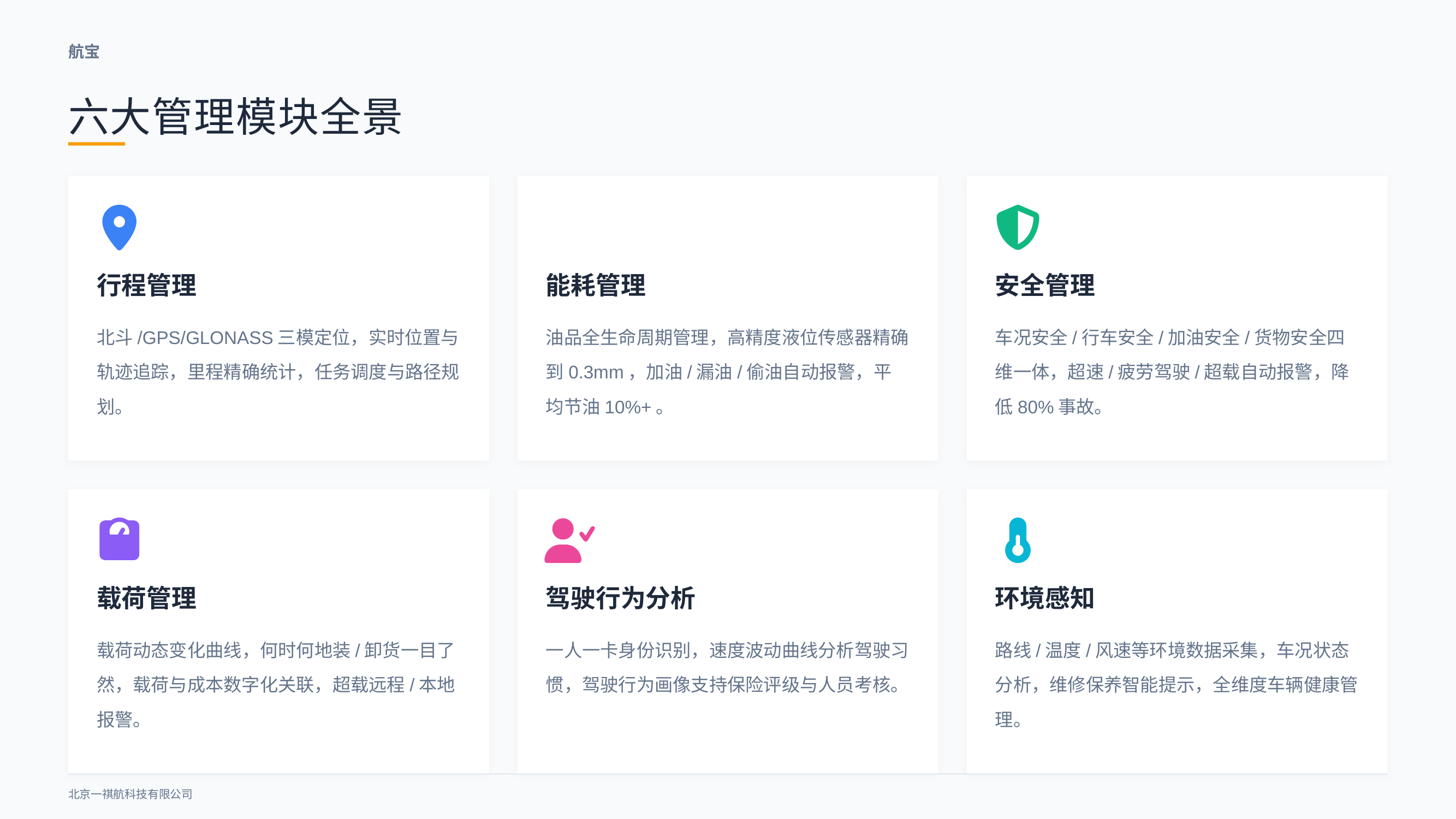

航宝
六大管理模块全景

行程管理
能耗管理
安全管理
北斗/GPS/GLONASS三模定位，实时位置与轨迹追踪，里程精确统计，任务调度与路径规划。
油品全生命周期管理，高精度液位传感器精确到0.3mm，加油/漏油/偷油自动报警，平均节油10%+。
车况安全/行车安全/加油安全/货物安全四维一体，超速/疲劳驾驶/超载自动报警，降低80%事故。

载荷管理
驾驶行为分析
环境感知
载荷动态变化曲线，何时何地装/卸货一目了然，载荷与成本数字化关联，超载远程/本地报警。
一人一卡身份识别，速度波动曲线分析驾驶习惯，驾驶行为画像支持保险评级与人员考核。
路线/温度/风速等环境数据采集，车况状态分析，维修保养智能提示，全维度车辆健康管理。

北京一祺航科技有限公司